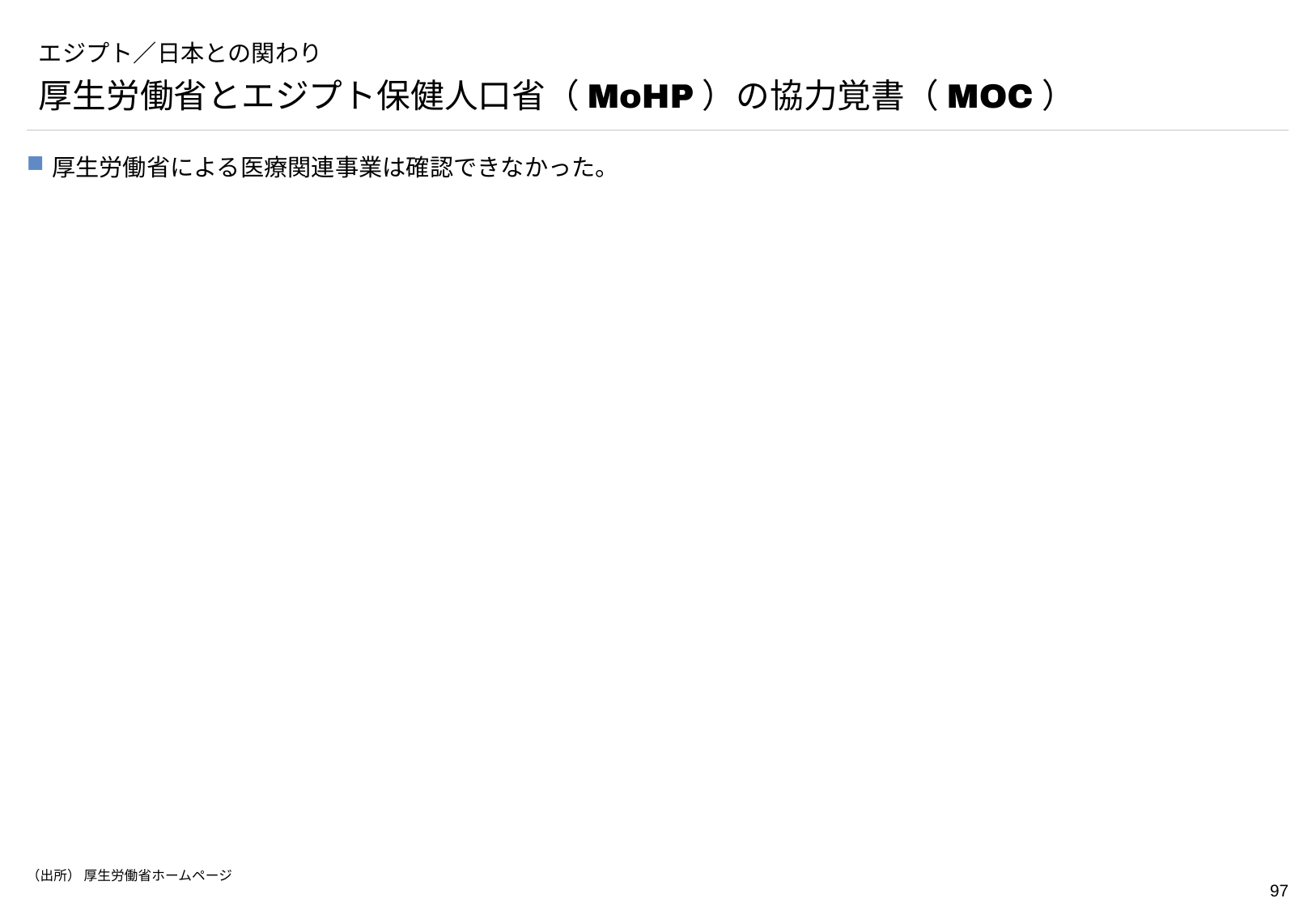

# エジプト／日本との関わり
厚生労働省とエジプト保健人口省（MoHP）の協力覚書（MOC）
厚生労働省による医療関連事業は確認できなかった。
（出所） 厚生労働省ホームページ